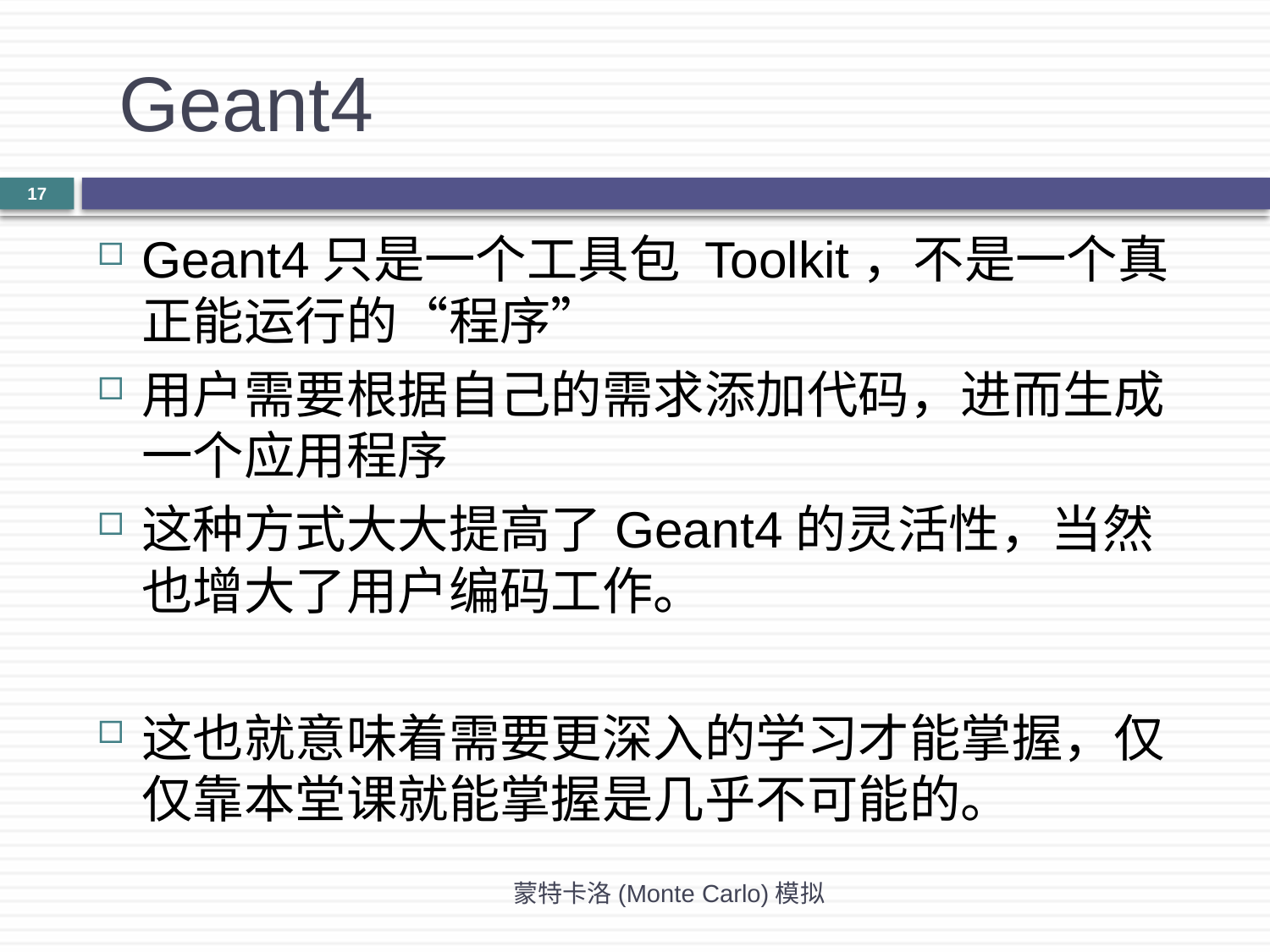

# Geant4
17
Geant4只是一个工具包 Toolkit，不是一个真正能运行的“程序”
用户需要根据自己的需求添加代码，进而生成一个应用程序
这种方式大大提高了Geant4的灵活性，当然也增大了用户编码工作。

这也就意味着需要更深入的学习才能掌握，仅仅靠本堂课就能掌握是几乎不可能的。
蒙特卡洛(Monte Carlo)模拟